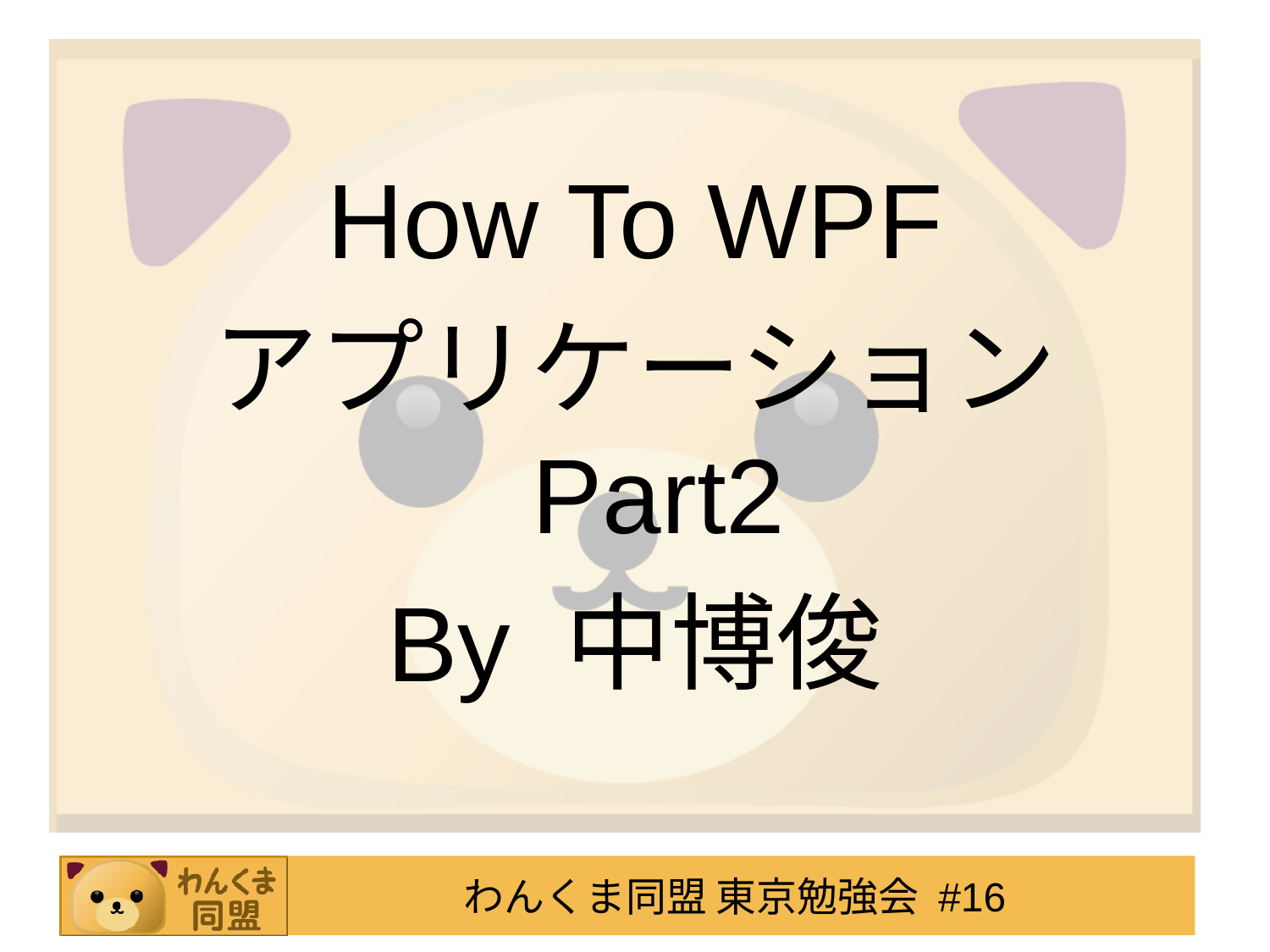

#
How To WPF
アプリケーション Part2
By 中博俊